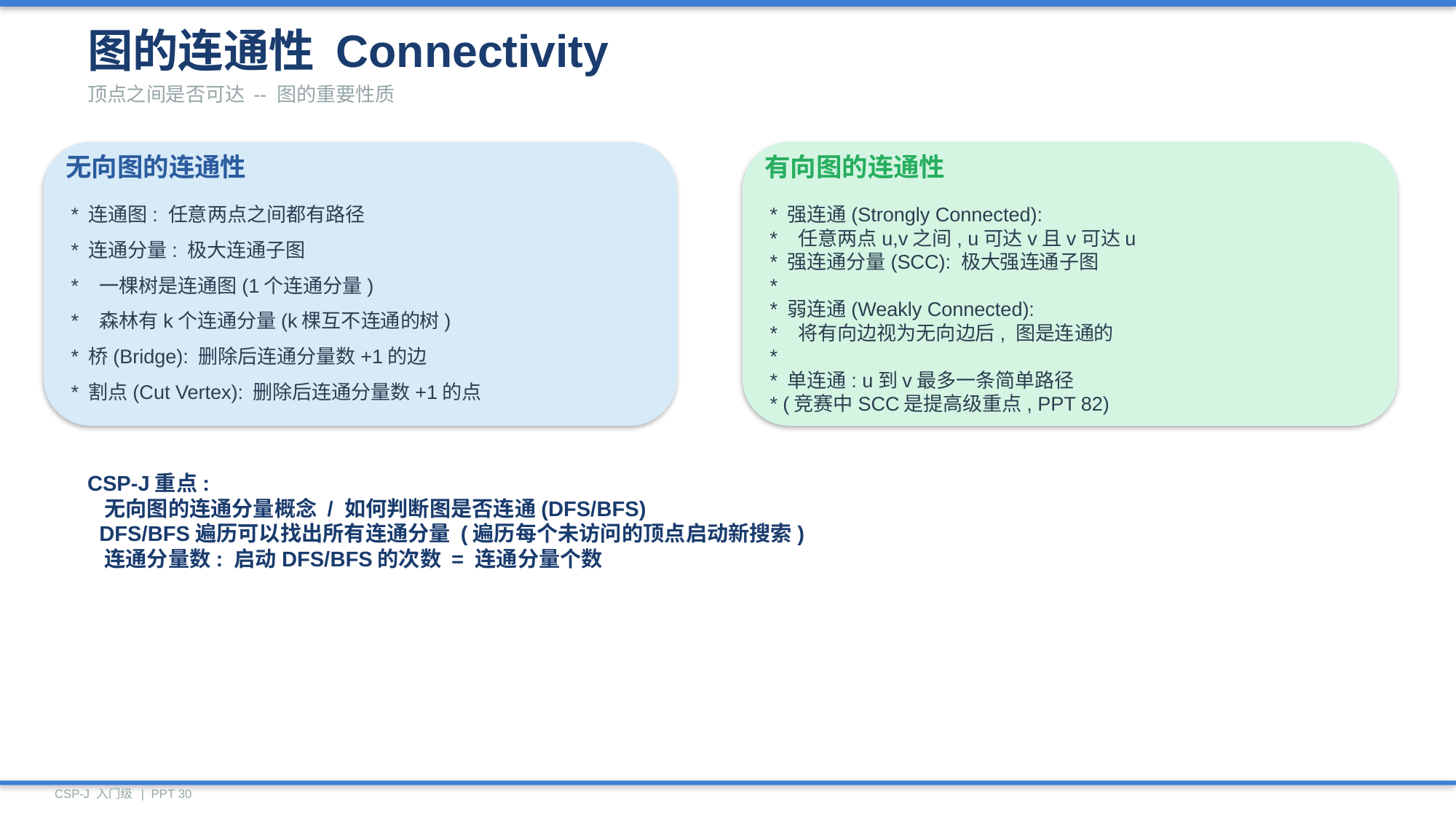

图的连通性 Connectivity
顶点之间是否可达 -- 图的重要性质

无向图的连通性
有向图的连通性
* 连通图: 任意两点之间都有路径
* 强连通(Strongly Connected):
*   任意两点u,v之间, u可达v且v可达u
* 连通分量: 极大连通子图
* 强连通分量(SCC): 极大强连通子图
*   一棵树是连通图(1个连通分量)
*
* 弱连通(Weakly Connected):
*   森林有k个连通分量(k棵互不连通的树)
*   将有向边视为无向边后, 图是连通的
* 桥(Bridge): 删除后连通分量数+1的边
*
* 单连通: u到v最多一条简单路径
* 割点(Cut Vertex): 删除后连通分量数+1的点
* (竞赛中SCC是提高级重点, PPT 82)
CSP-J重点:
  无向图的连通分量概念 / 如何判断图是否连通(DFS/BFS)
  DFS/BFS遍历可以找出所有连通分量 (遍历每个未访问的顶点启动新搜索)
  连通分量数: 启动DFS/BFS的次数 = 连通分量个数

CSP-J 入门级  |  PPT 30